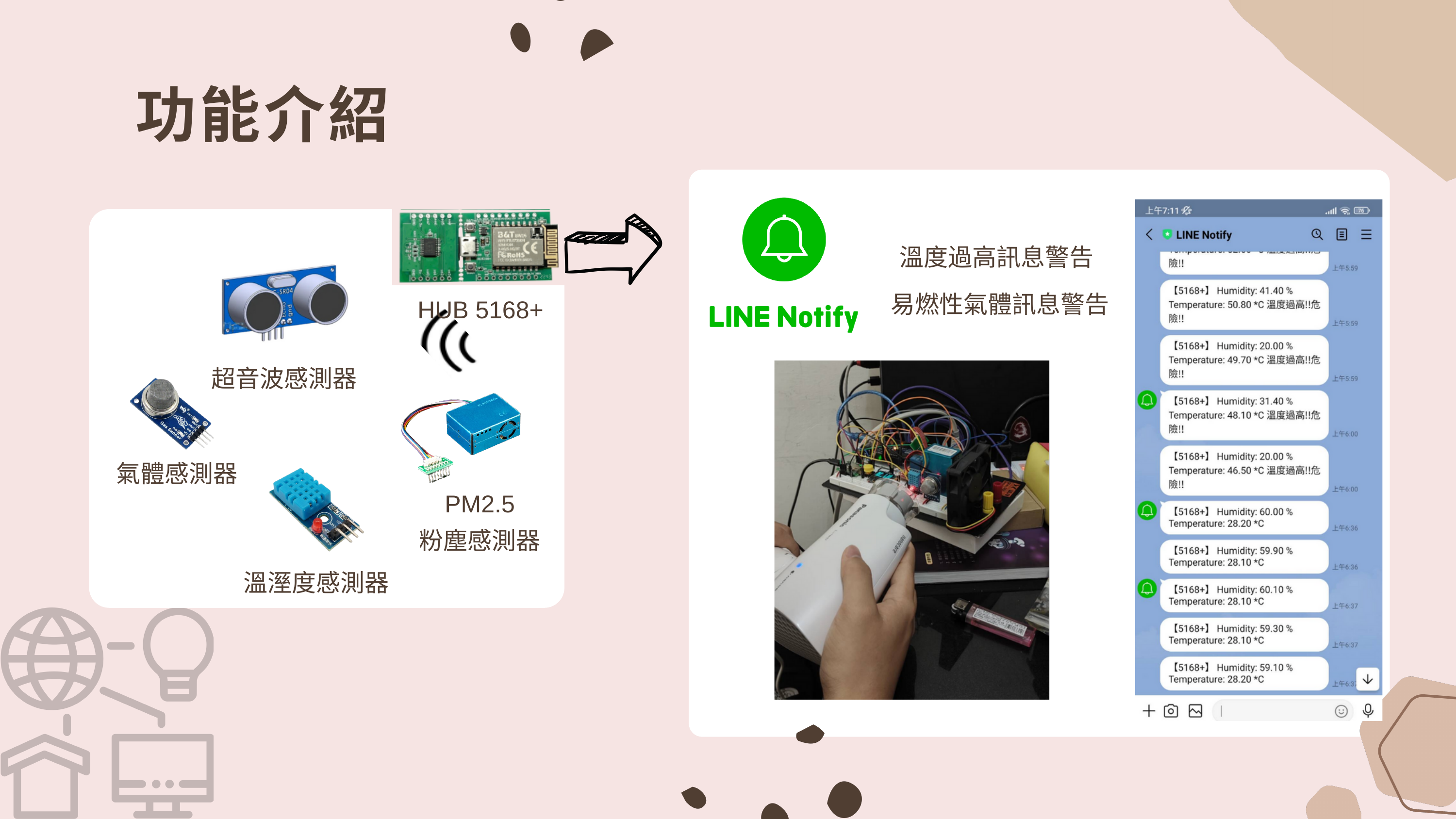

功能介紹

溫度過高訊息警告

易燃性氣體訊息警告
HUB 5168+

超音波感測器

氣體感測器
PM2.5
粉塵感測器
溫溼度感測器